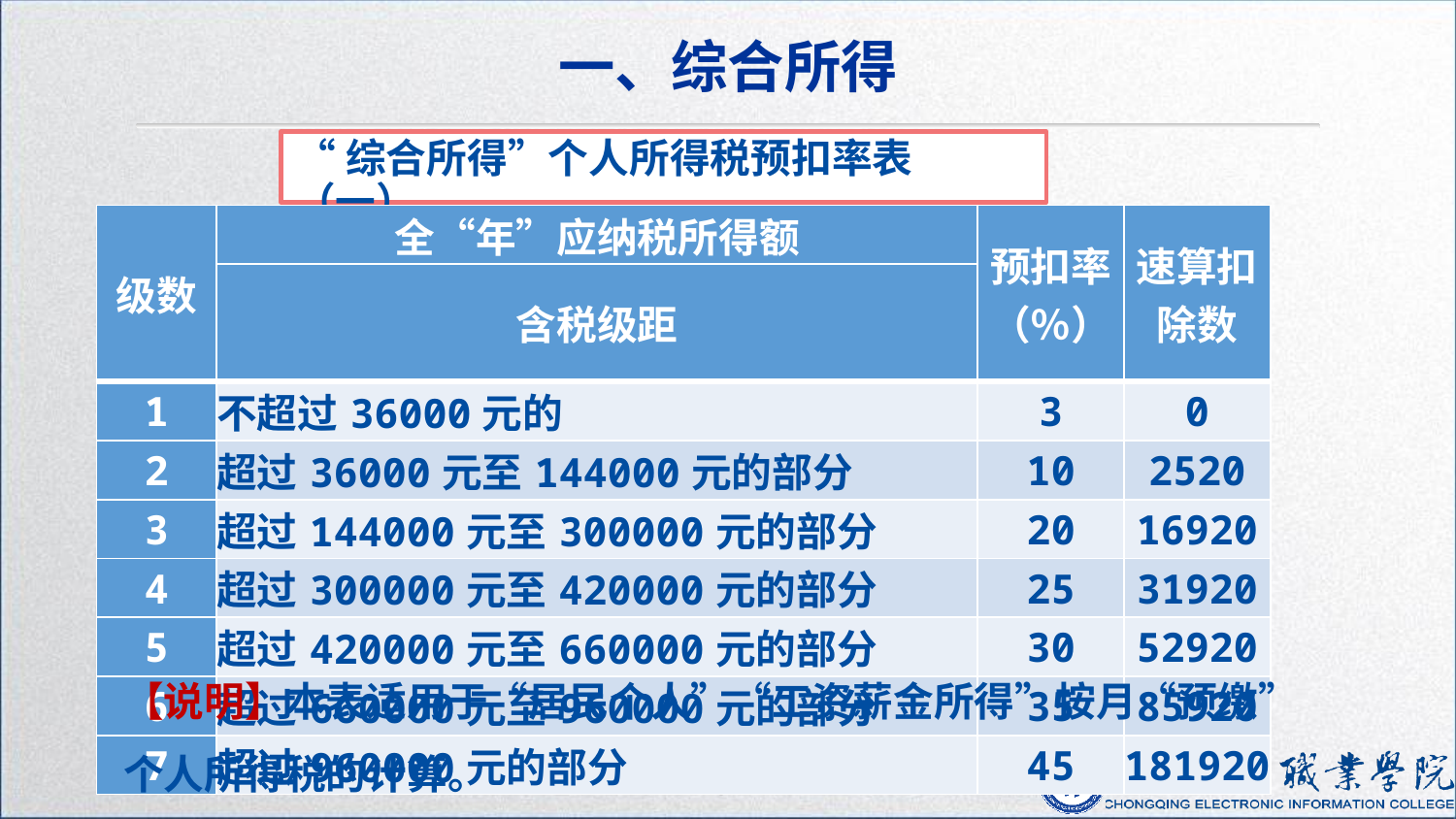

一、综合所得
“综合所得”个人所得税预扣率表（一）
| 级数 | 全“年”应纳税所得额 | 预扣率（％） | 速算扣除数 |
| --- | --- | --- | --- |
|  | 含税级距 |  |  |
| 1 | 不超过36000元的 | 3 | 0 |
| 2 | 超过36000元至144000元的部分 | 10 | 2520 |
| 3 | 超过144000元至300000元的部分 | 20 | 16920 |
| 4 | 超过300000元至420000元的部分 | 25 | 31920 |
| 5 | 超过420000元至660000元的部分 | 30 | 52920 |
| 6 | 超过660000元至960000元的部分 | 35 | 85920 |
| 7 | 超过960000元的部分 | 45 | 181920 |
【说明】本表适用于“居民个人”“工资薪金所得”按月“预缴”个人所得税的计算。
82